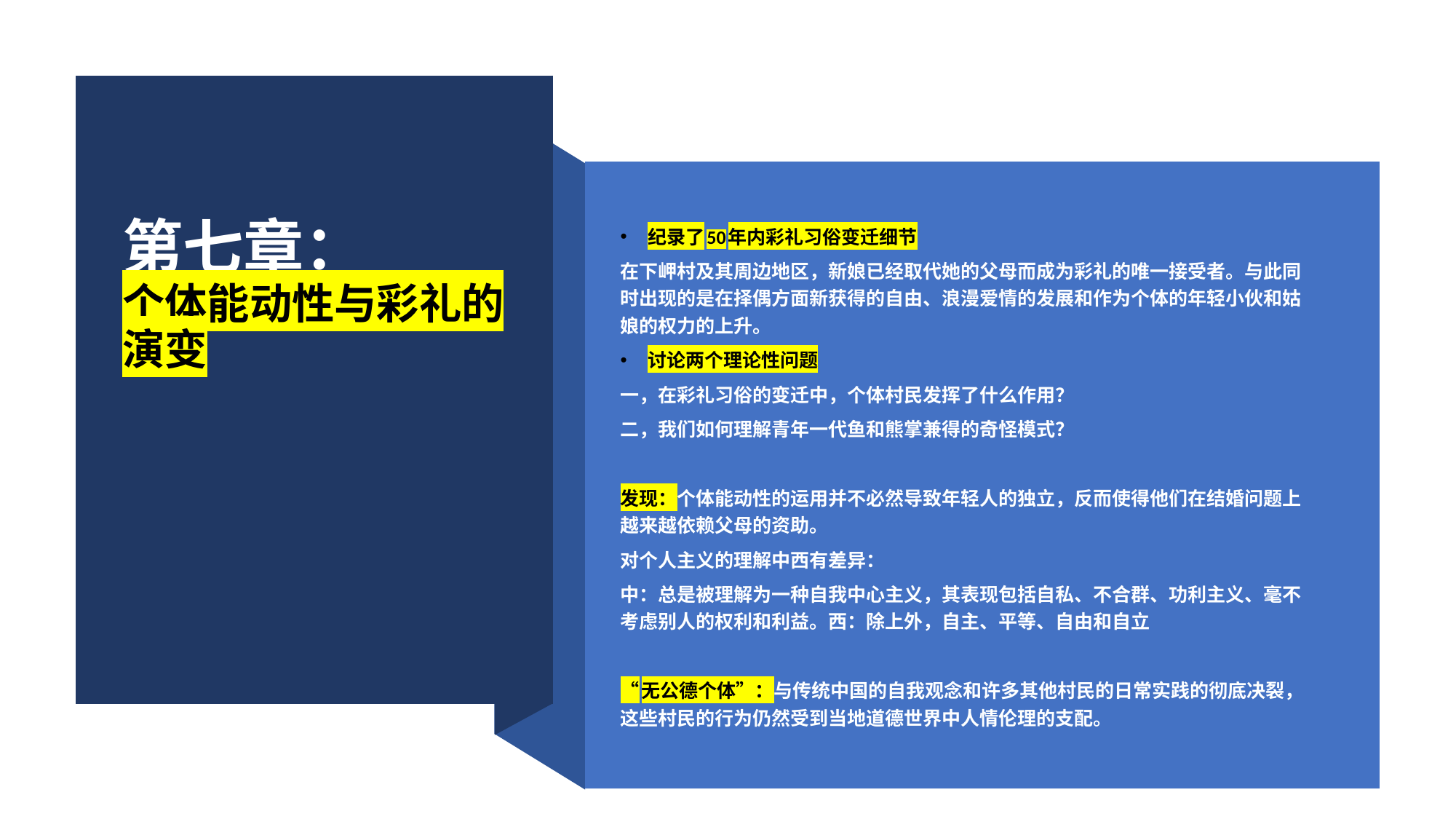

# 第七章： 个体能动性与彩礼的演变

纪录了50年内彩礼习俗变迁细节
在下岬村及其周边地区，新娘已经取代她的父母而成为彩礼的唯一接受者。与此同时出现的是在择偶方面新获得的自由、浪漫爱情的发展和作为个体的年轻小伙和姑娘的权力的上升。
讨论两个理论性问题
一，在彩礼习俗的变迁中，个体村民发挥了什么作用？
二，我们如何理解青年一代鱼和熊掌兼得的奇怪模式？

发现：个体能动性的运用并不必然导致年轻人的独立，反而使得他们在结婚问题上越来越依赖父母的资助。
对个人主义的理解中西有差异：
中：总是被理解为一种自我中心主义，其表现包括自私、不合群、功利主义、毫不考虑别人的权利和利益。西：除上外，自主、平等、自由和自立

“无公德个体”：与传统中国的自我观念和许多其他村民的日常实践的彻底决裂，这些村民的行为仍然受到当地道德世界中人情伦理的支配。